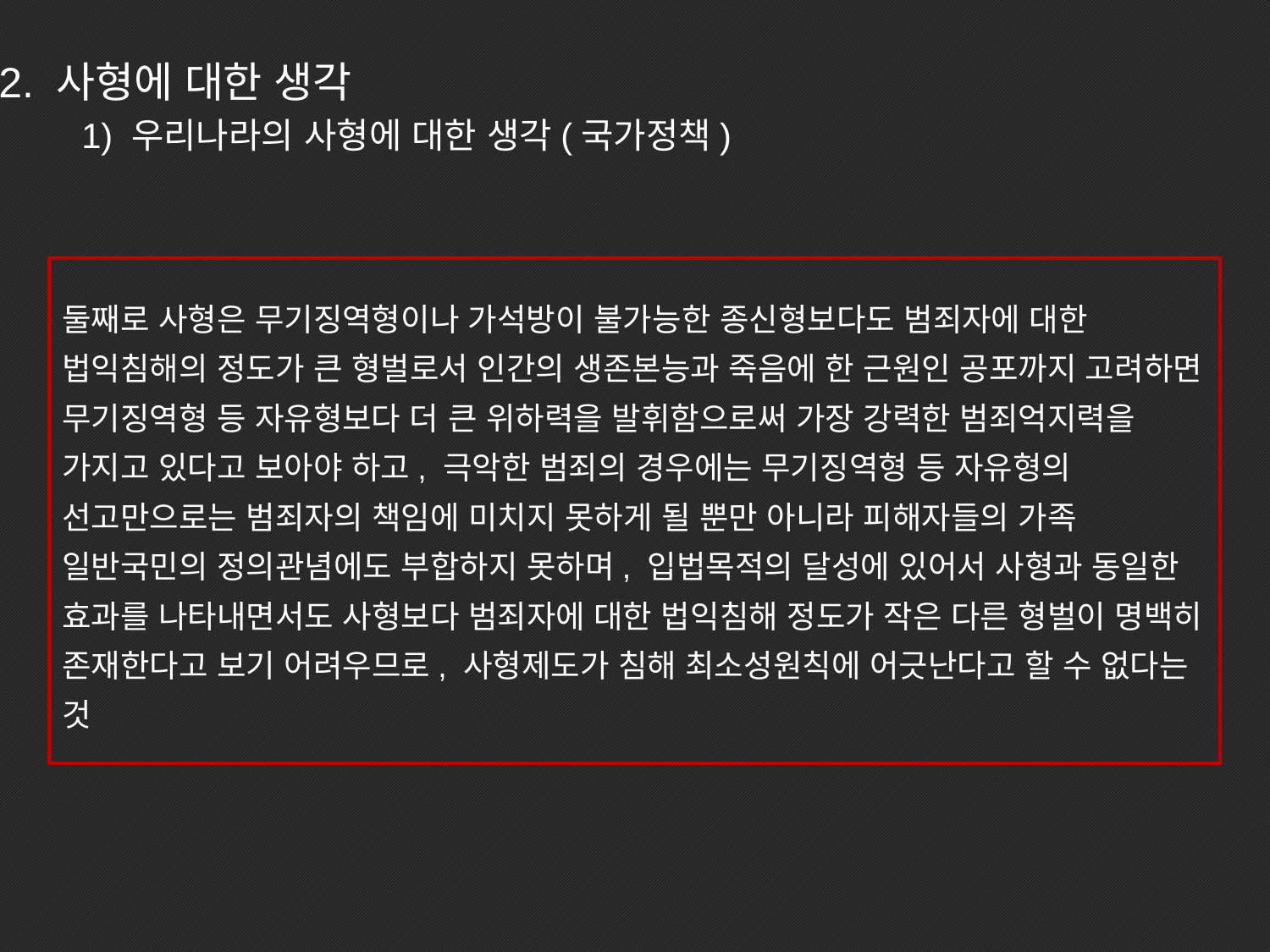

2. 사형에 대한 생각
       1) 우리나라의 사형에 대한 생각(국가정책)
둘째로 사형은 무기징역형이나 가석방이 불가능한 종신형보다도 범죄자에 대한 법익침해의 정도가 큰 형벌로서 인간의 생존본능과 죽음에 한 근원인 공포까지 고려하면 무기징역형 등 자유형보다 더 큰 위하력을 발휘함으로써 가장 강력한 범죄억지력을 가지고 있다고 보아야 하고, 극악한 범죄의 경우에는 무기징역형 등 자유형의 선고만으로는 범죄자의 책임에 미치지 못하게 될 뿐만 아니라 피해자들의 가족 일반국민의 정의관념에도 부합하지 못하며, 입법목적의 달성에 있어서 사형과 동일한 효과를 나타내면서도 사형보다 범죄자에 대한 법익침해 정도가 작은 다른 형벌이 명백히 존재한다고 보기 어려우므로, 사형제도가 침해 최소성원칙에 어긋난다고 할 수 없다는 것